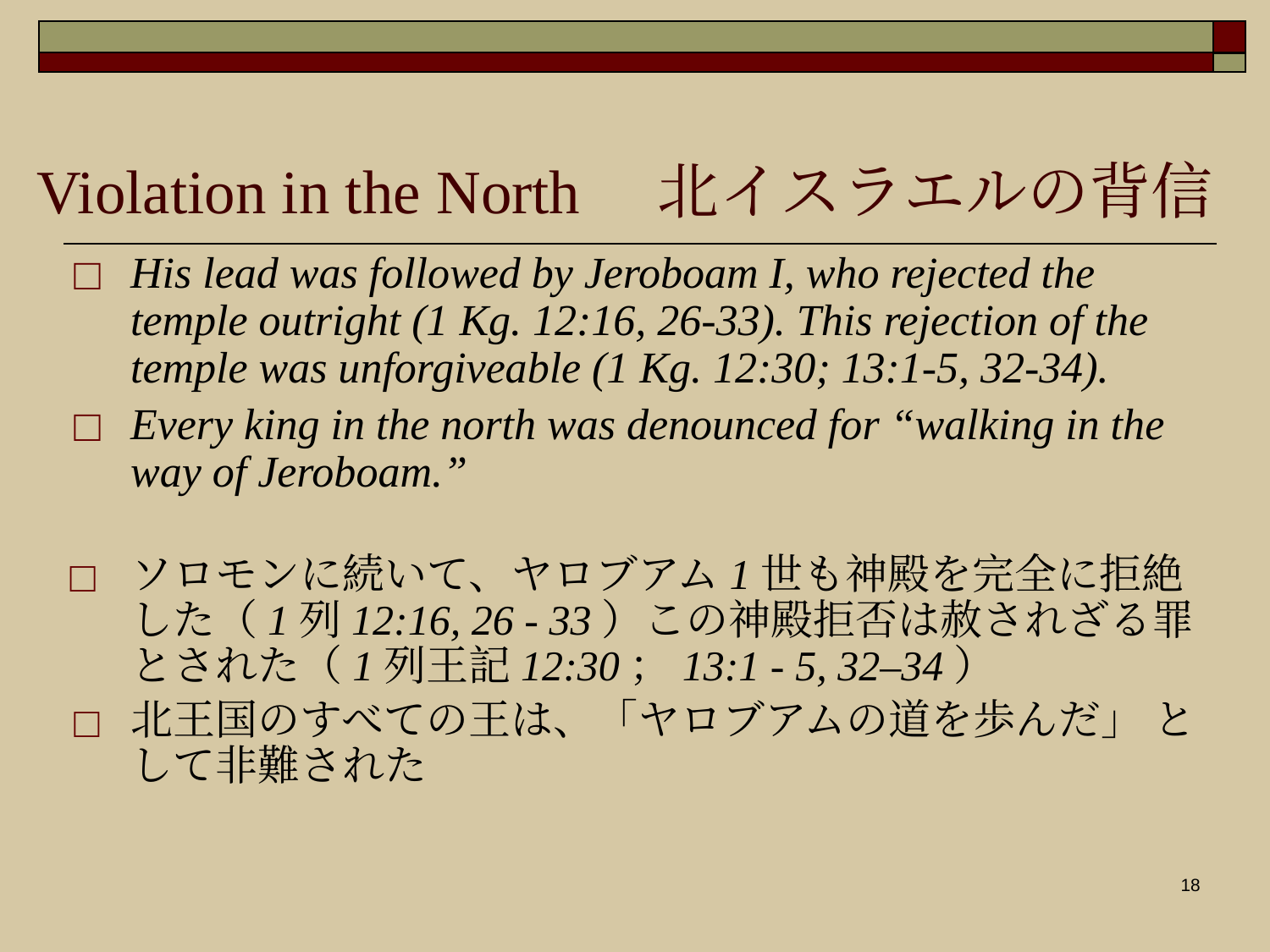

# Violation in the North　北イスラエルの背信

His lead was followed by Jeroboam I, who rejected the temple outright (1 Kg. 12:16, 26-33). This rejection of the temple was unforgiveable (1 Kg. 12:30; 13:1-5, 32-34).
Every king in the north was denounced for “walking in the way of Jeroboam.”
ソロモンに続いて、ヤロブアム1世も神殿を完全に拒絶した（1列12:16, 26 - 33）この神殿拒否は赦されざる罪とされた（1列王記12:30；13:1 - 5, 32–34）
北王国のすべての王は、「ヤロブアムの道を歩んだ」 として非難された
18